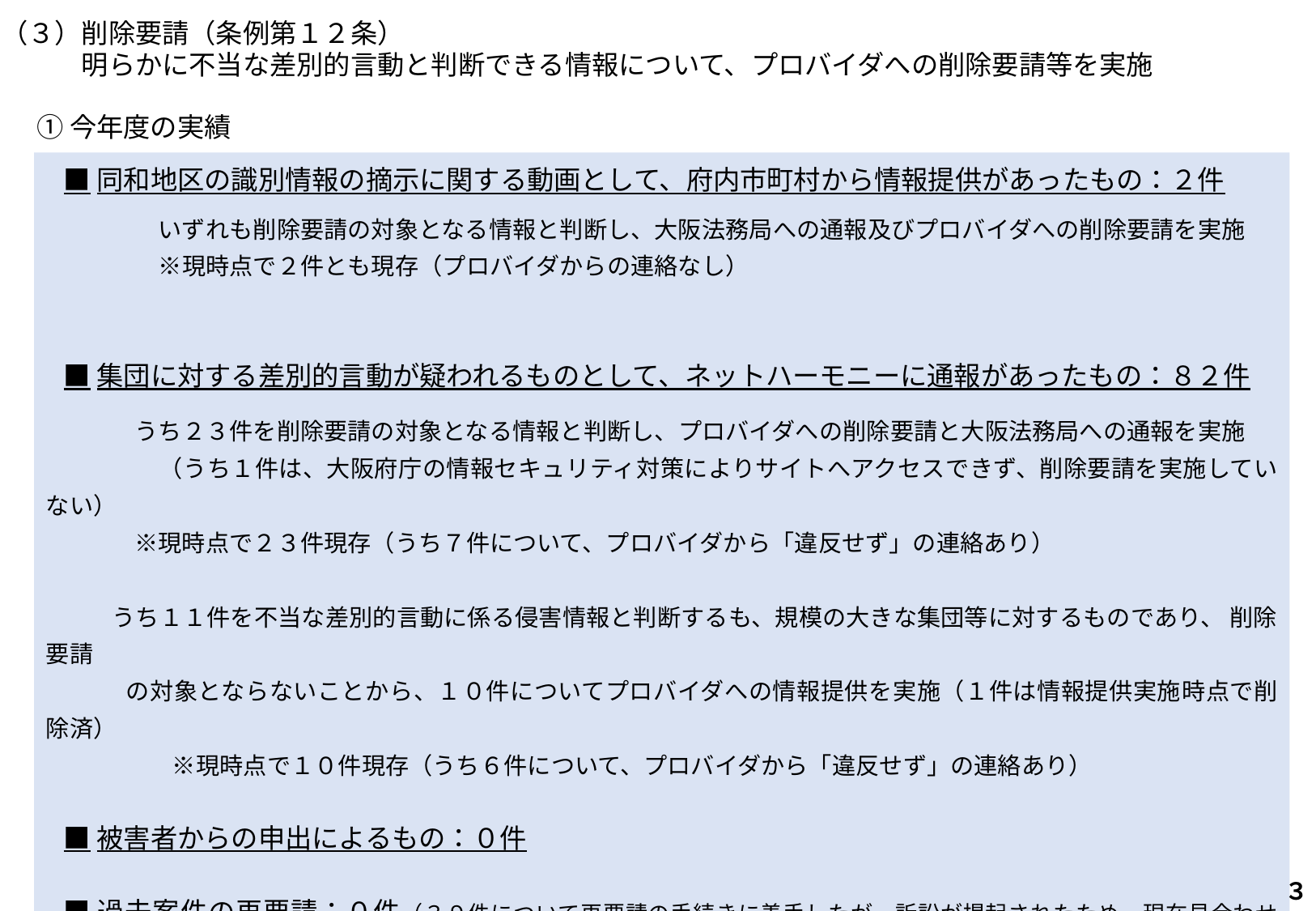

（３）削除要請（条例第１２条）
　　　明らかに不当な差別的言動と判断できる情報について、プロバイダへの削除要請等を実施
①今年度の実績
■同和地区の識別情報の摘示に関する動画として、府内市町村から情報提供があったもの：２件

　　　　いずれも削除要請の対象となる情報と判断し、大阪法務局への通報及びプロバイダへの削除要請を実施
　　　　※現時点で２件とも現存（プロバイダからの連絡なし）

■集団に対する差別的言動が疑われるものとして、ネットハーモニーに通報があったもの：８２件

　　　うち２３件を削除要請の対象となる情報と判断し、プロバイダへの削除要請と大阪法務局への通報を実施
　　　　（うち１件は、大阪府庁の情報セキュリティ対策によりサイトへアクセスできず、削除要請を実施していない）
　　　※現時点で２３件現存（うち７件について、プロバイダから「違反せず」の連絡あり）

　   うち１１件を不当な差別的言動に係る侵害情報と判断するも、規模の大きな集団等に対するものであり、 削除要請
　　 の対象とならないことから、１０件についてプロバイダへの情報提供を実施（１件は情報提供実施時点で削除済）
　　　　 ※現時点で１０件現存（うち６件について、プロバイダから「違反せず」の連絡あり）

■被害者からの申出によるもの：０件

■過去案件の再要請：０件（３９件について再要請の手続きに着手したが、訴訟が提起されたため、現在見合わせ中）
３